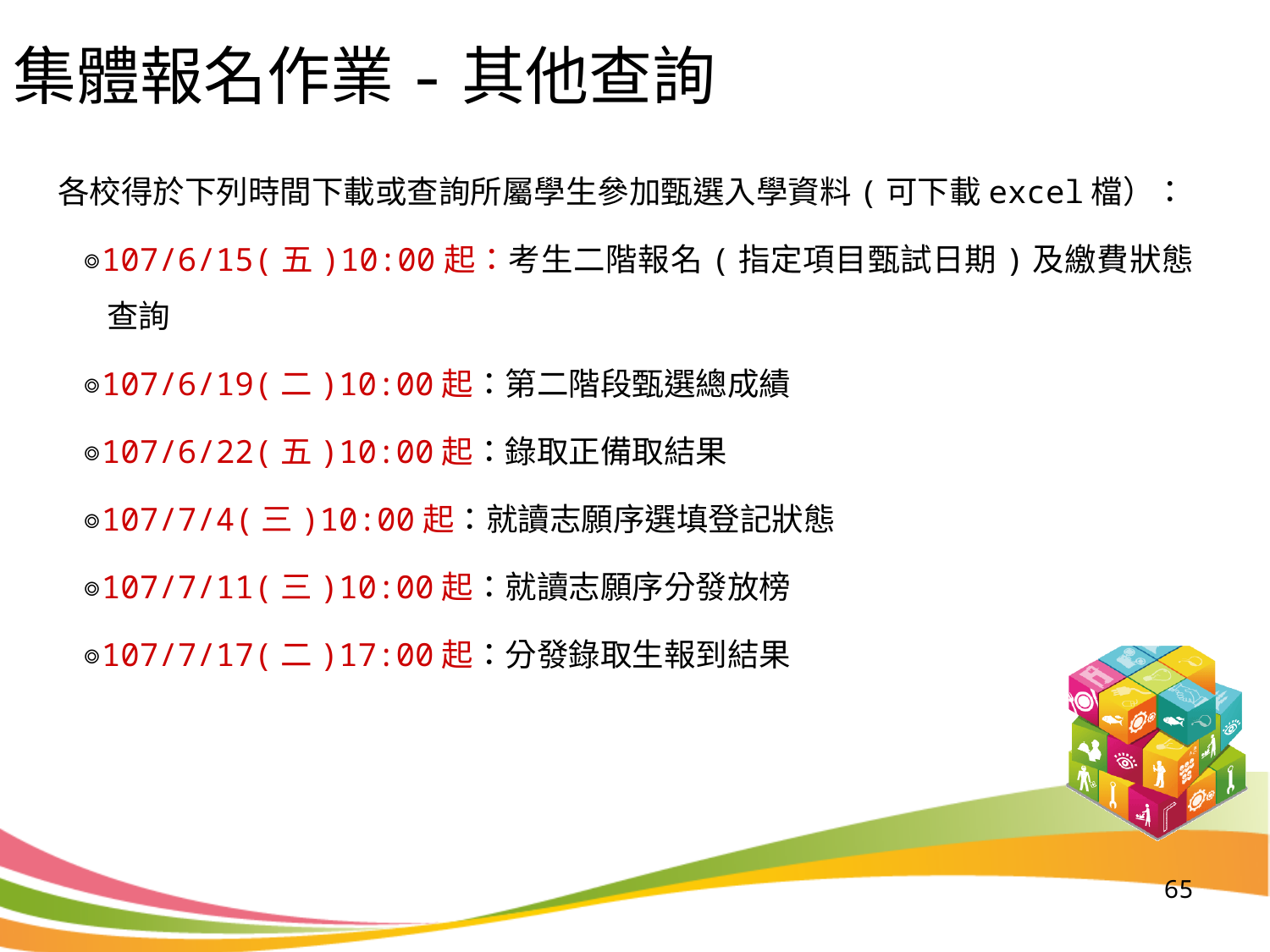

集體報名作業-其他查詢
各校得於下列時間下載或查詢所屬學生參加甄選入學資料(可下載excel檔）：
◎107/6/15(五)10:00起：考生二階報名(指定項目甄試日期)及繳費狀態查詢
◎107/6/19(二)10:00起：第二階段甄選總成績
◎107/6/22(五)10:00起：錄取正備取結果
◎107/7/4(三)10:00起：就讀志願序選填登記狀態
◎107/7/11(三)10:00起：就讀志願序分發放榜
◎107/7/17(二)17:00起：分發錄取生報到結果
65